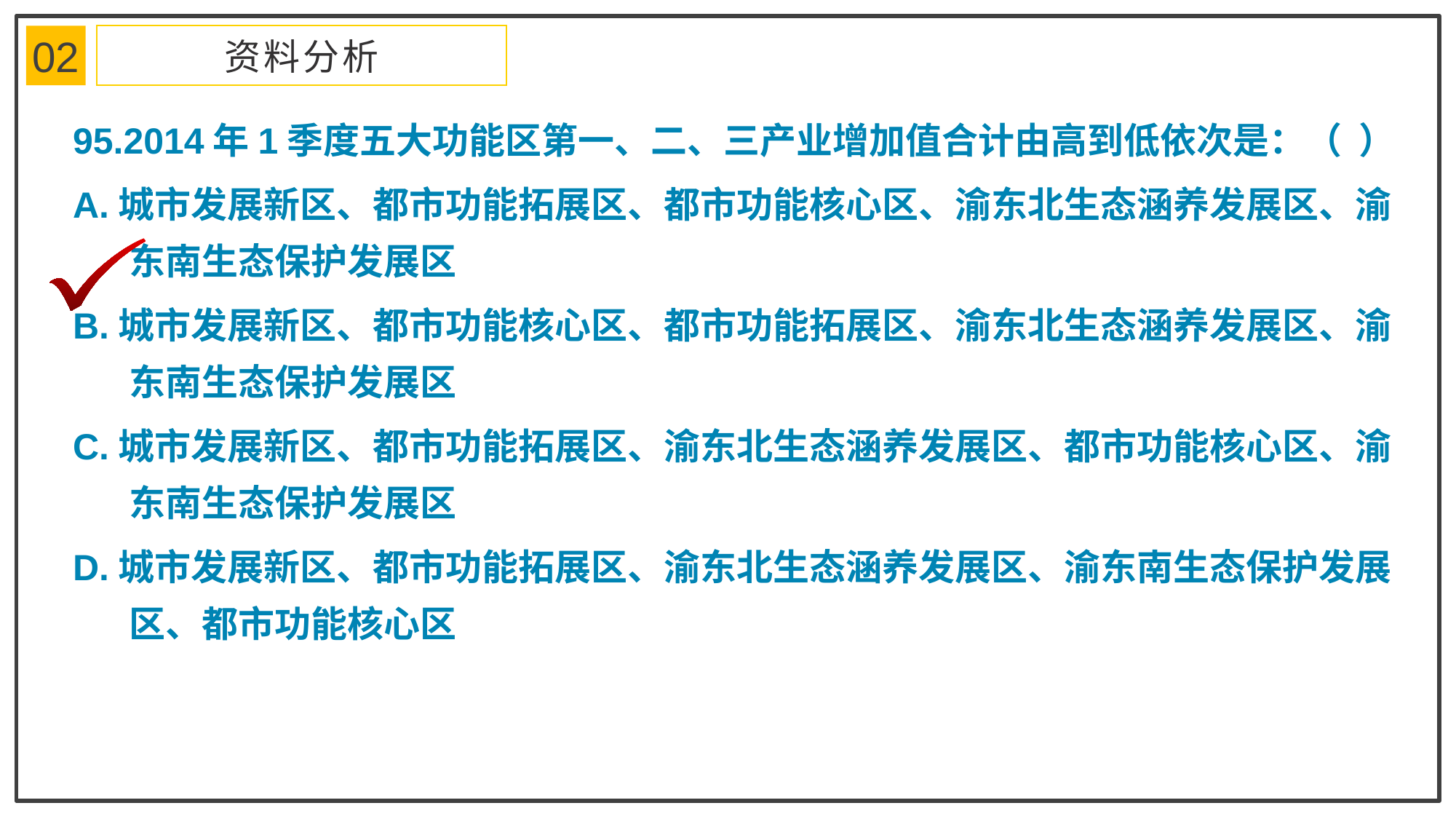

02
资料分析
95.2014年1季度五大功能区第一、二、三产业增加值合计由高到低依次是：（  ）
A.城市发展新区、都市功能拓展区、都市功能核心区、渝东北生态涵养发展区、渝东南生态保护发展区
B.城市发展新区、都市功能核心区、都市功能拓展区、渝东北生态涵养发展区、渝东南生态保护发展区
C.城市发展新区、都市功能拓展区、渝东北生态涵养发展区、都市功能核心区、渝东南生态保护发展区
D.城市发展新区、都市功能拓展区、渝东北生态涵养发展区、渝东南生态保护发展区、都市功能核心区